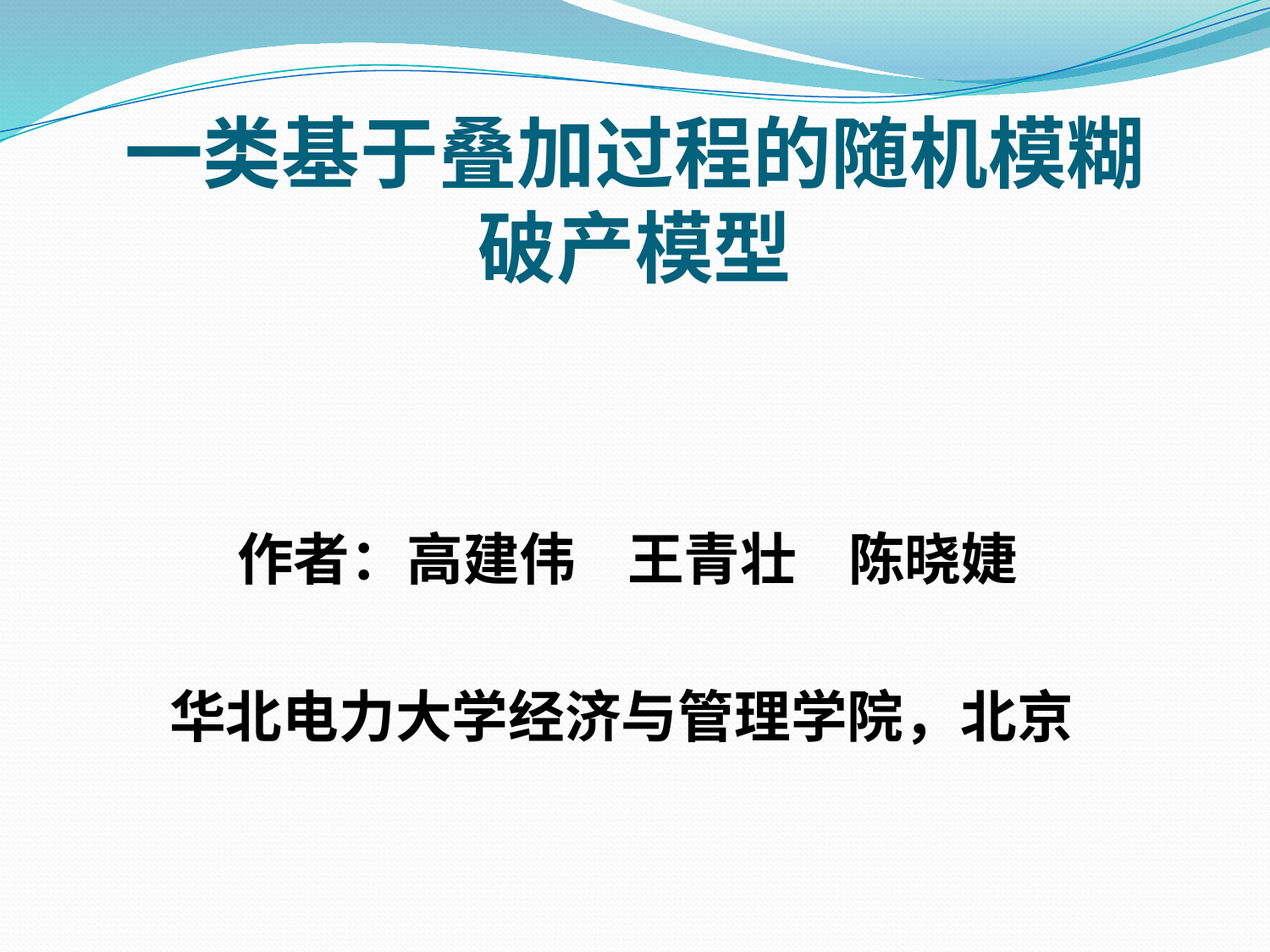

# 一类基于叠加过程的随机模糊 破产模型

作者：高建伟    王青壮    陈晓婕

华北电力大学经济与管理学院，北京